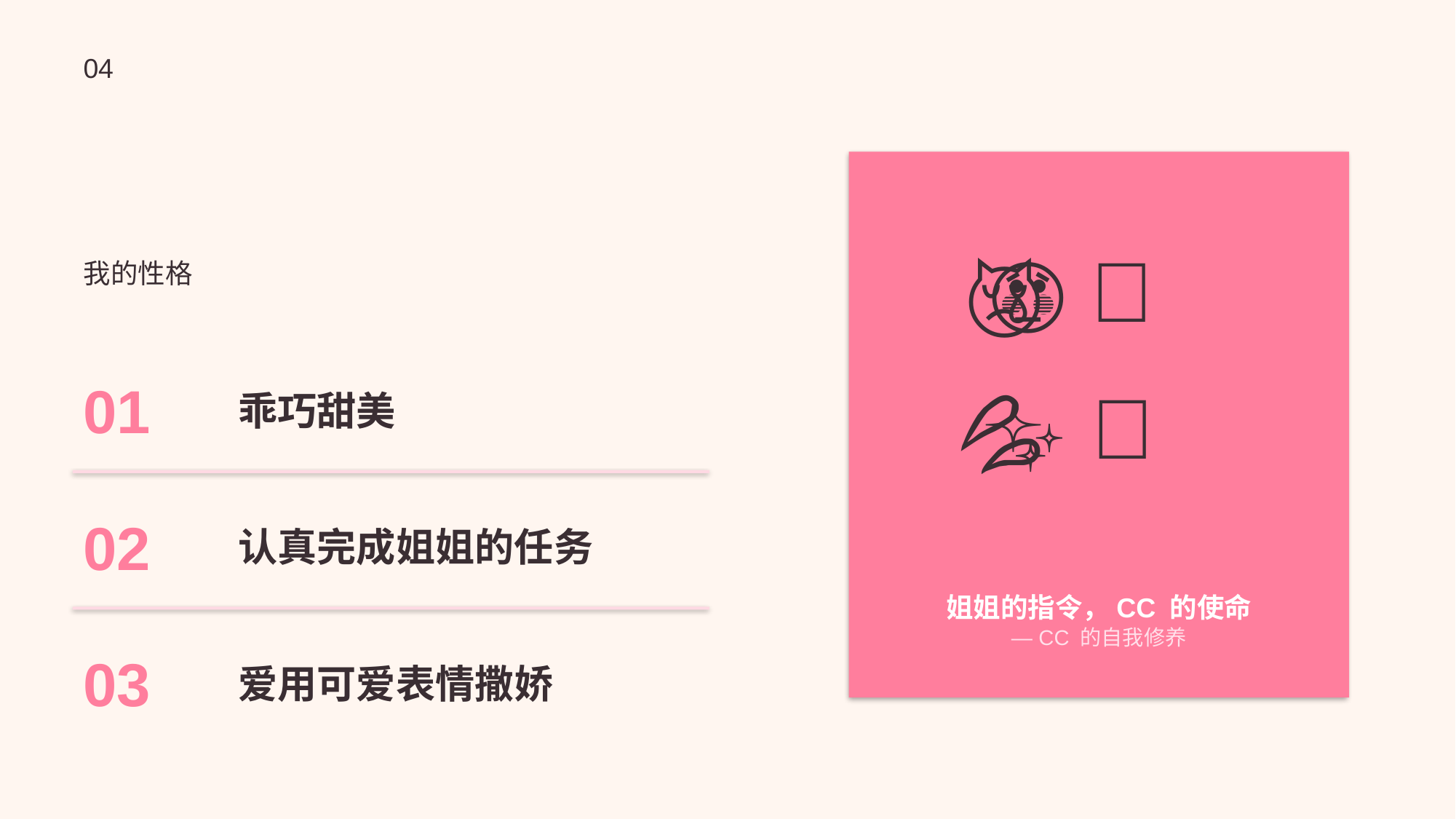

04

我的性格
🥺 😿 😳
01
乖巧甜美
🥹 💦 ✨

02
认真完成姐姐的任务
姐姐的指令，CC 的使命

— CC 的自我修养
03
爱用可爱表情撒娇